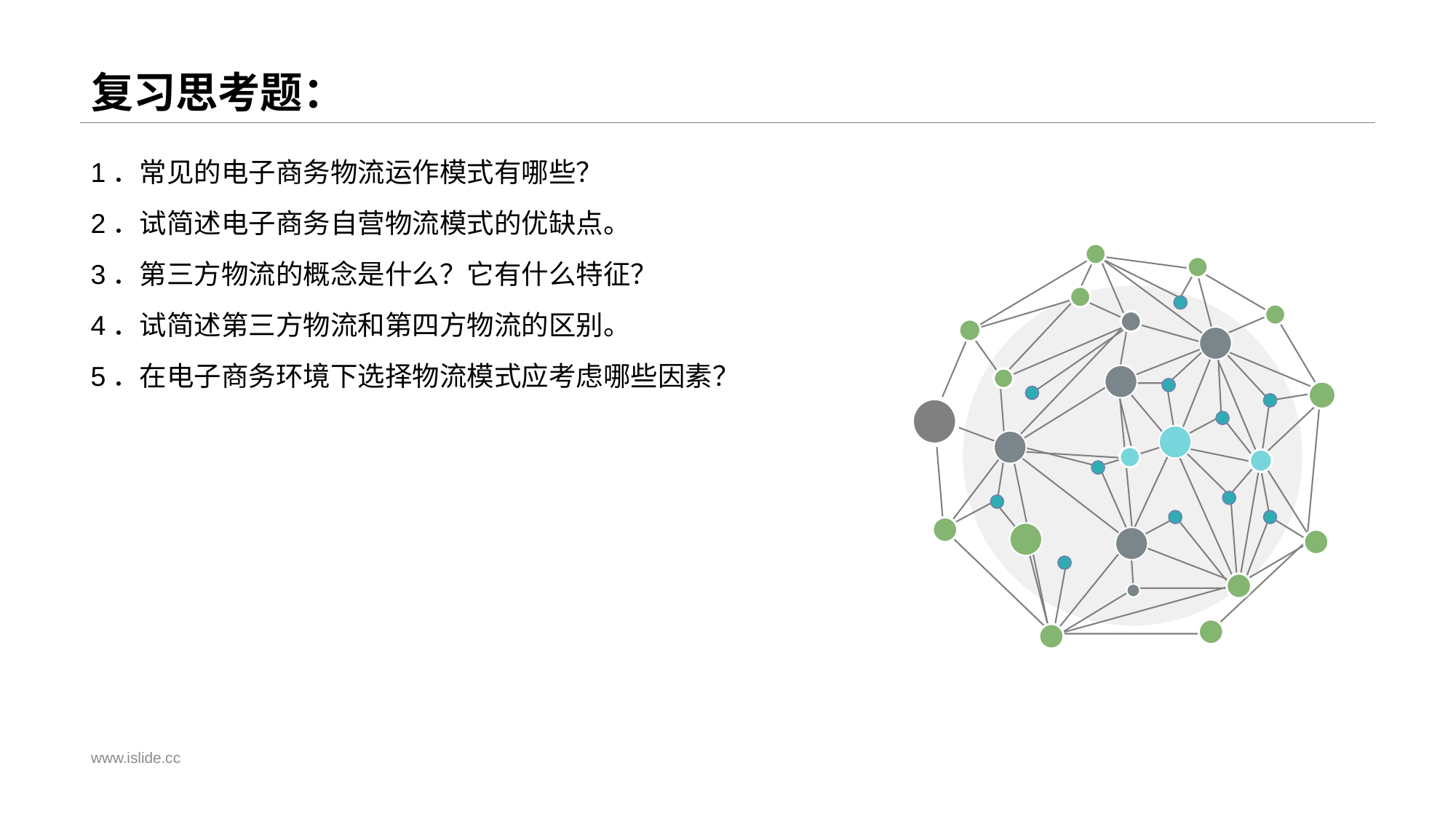

# 复习思考题：
1．常见的电子商务物流运作模式有哪些？
2．试简述电子商务自营物流模式的优缺点。
3．第三方物流的概念是什么？它有什么特征？
4．试简述第三方物流和第四方物流的区别。
5．在电子商务环境下选择物流模式应考虑哪些因素？

www.islide.cc
11